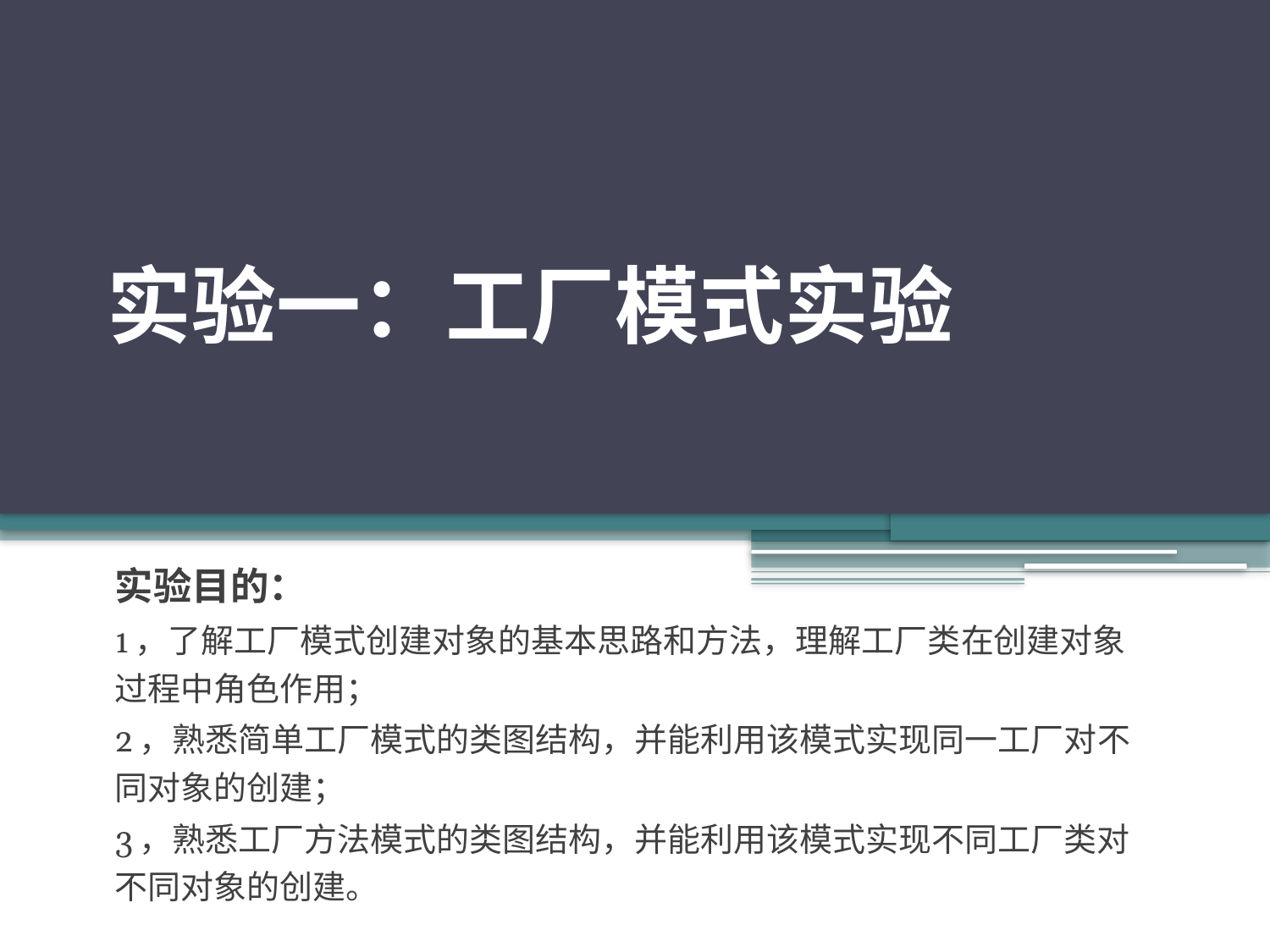

# 实验一：工厂模式实验
实验目的：
1，了解工厂模式创建对象的基本思路和方法，理解工厂类在创建对象过程中角色作用；
2，熟悉简单工厂模式的类图结构，并能利用该模式实现同一工厂对不同对象的创建；
3，熟悉工厂方法模式的类图结构，并能利用该模式实现不同工厂类对不同对象的创建。